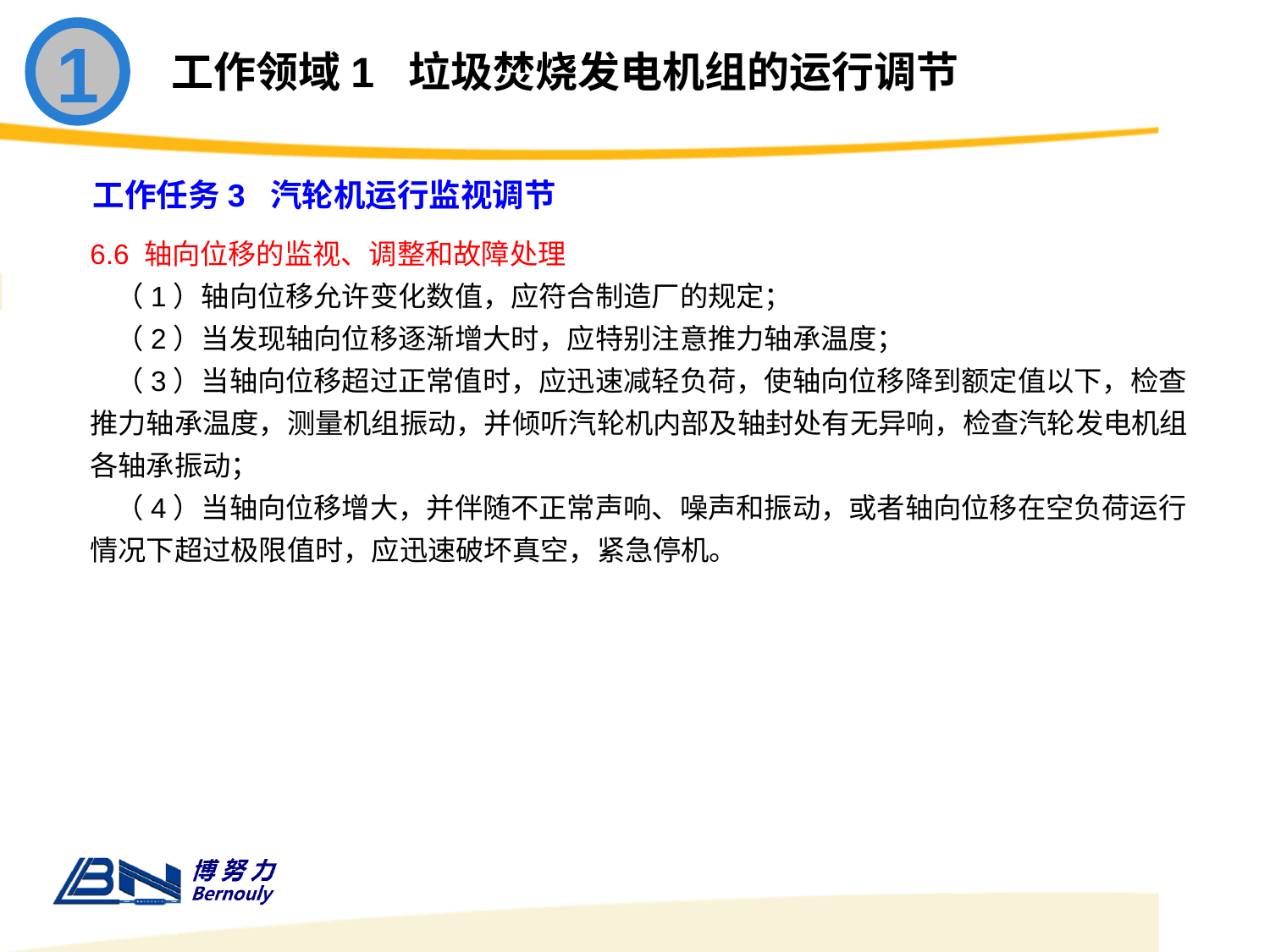

1
工作领域1  垃圾焚烧发电机组的运行调节
工作任务3  汽轮机运行监视调节
6.6 轴向位移的监视、调整和故障处理
   （1）轴向位移允许变化数值，应符合制造厂的规定；
   （2）当发现轴向位移逐渐增大时，应特别注意推力轴承温度；
   （3）当轴向位移超过正常值时，应迅速减轻负荷，使轴向位移降到额定值以下，检查推力轴承温度，测量机组振动，并倾听汽轮机内部及轴封处有无异响，检查汽轮发电机组各轴承振动；
   （4）当轴向位移增大，并伴随不正常声响、噪声和振动，或者轴向位移在空负荷运行情况下超过极限值时，应迅速破坏真空，紧急停机。